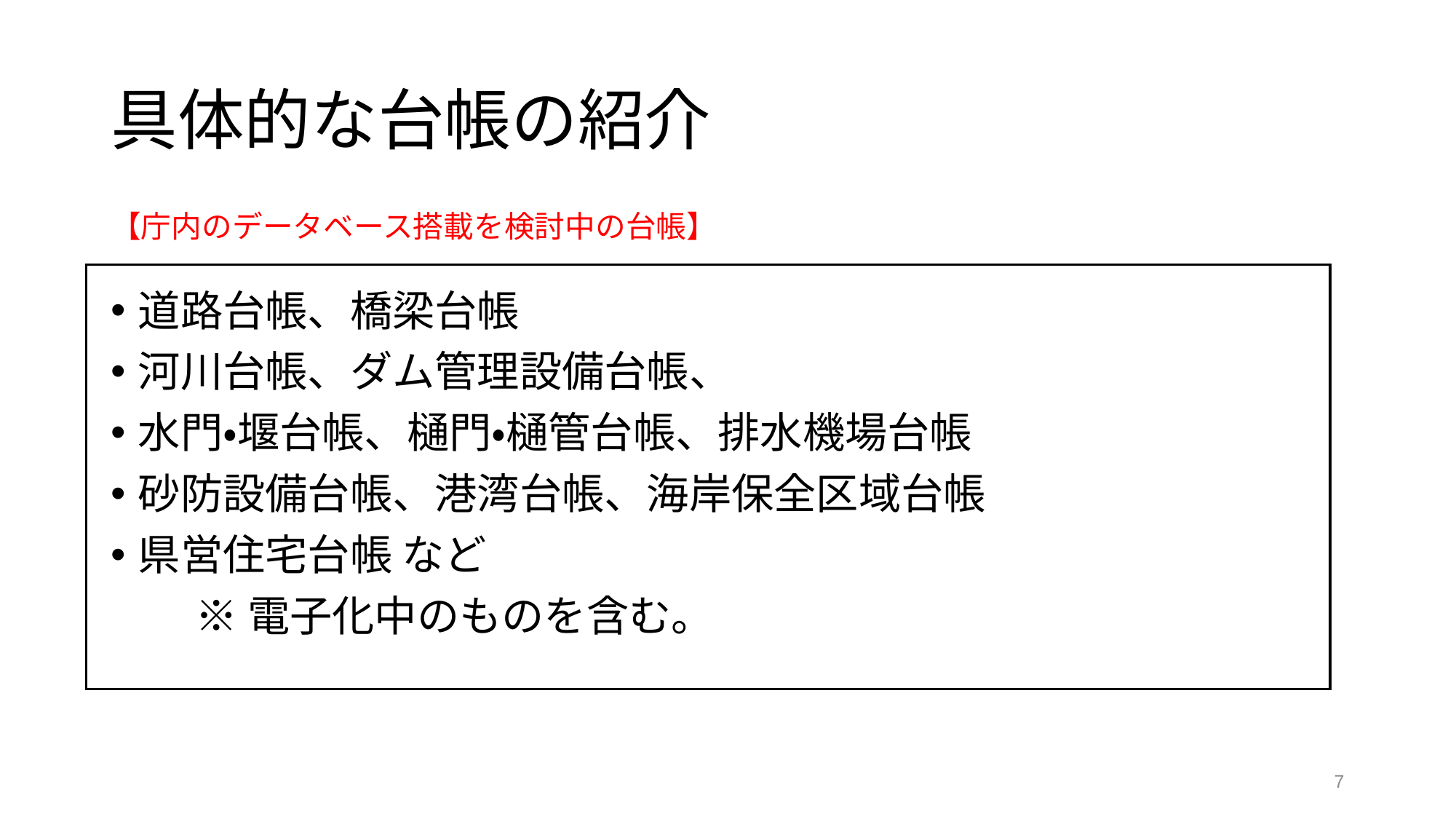

# 具体的な台帳の紹介
【庁内のデータベース搭載を検討中の台帳】

道路台帳、橋梁台帳
河川台帳、ダム管理設備台帳、
水門・堰台帳、樋門・樋管台帳、排水機場台帳
砂防設備台帳、港湾台帳、海岸保全区域台帳
県営住宅台帳 など
　　※ 電子化中のものを含む。

7